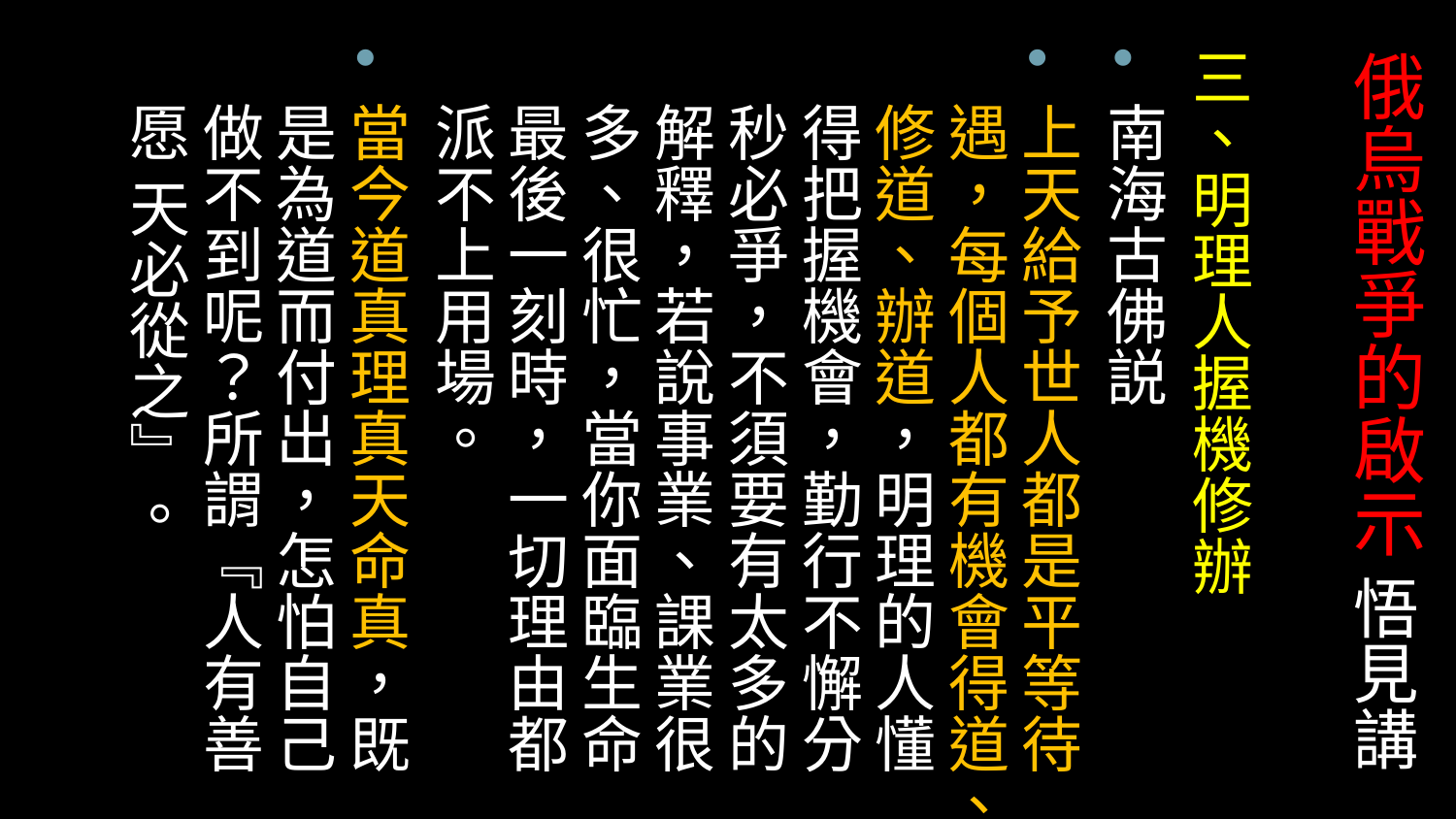

三、明理人握機修辦
南海古佛説
上天給予世人都是平等待遇，每個人都有機會得道、修道、辦道，明理的人懂得把握機會，勤行不懈分秒必爭，不須要有太多的解釋，若說事業、課業很多、很忙，當你面臨生命最後一刻時，一切理由都派不上用場。
當今道真理真天命真，既是為道而付出，怎怕自己做不到呢？所謂『人有善愿 天必從之』。

# 俄烏戰爭的啟示 悟見講